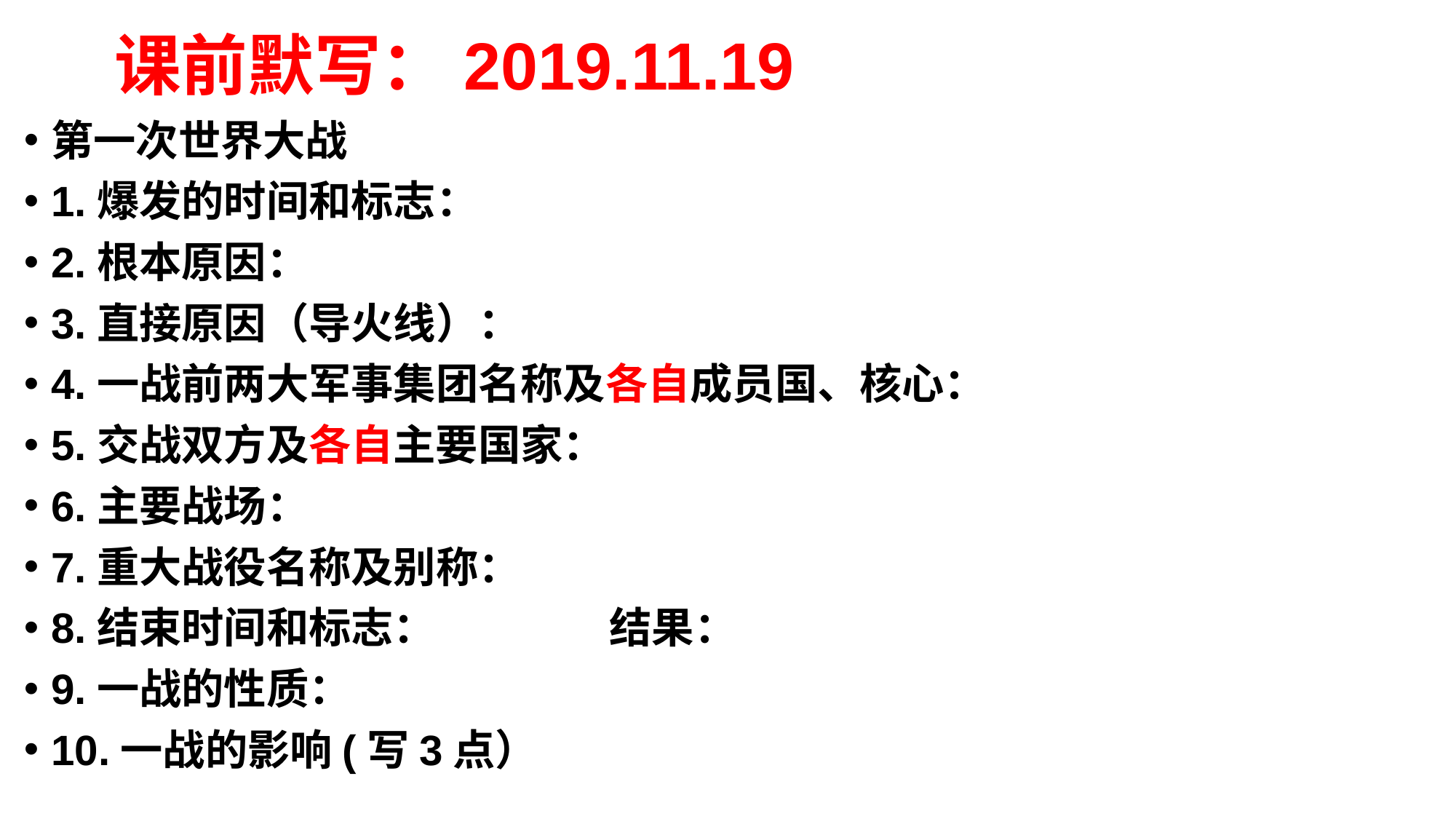

# 课前默写：2019.11.19
第一次世界大战
1.爆发的时间和标志：
2.根本原因：
3.直接原因（导火线）：
4.一战前两大军事集团名称及各自成员国、核心：
5.交战双方及各自主要国家：
6.主要战场：
7.重大战役名称及别称：
8.结束时间和标志：                  结果：
9.一战的性质：
10.一战的影响(写3点）